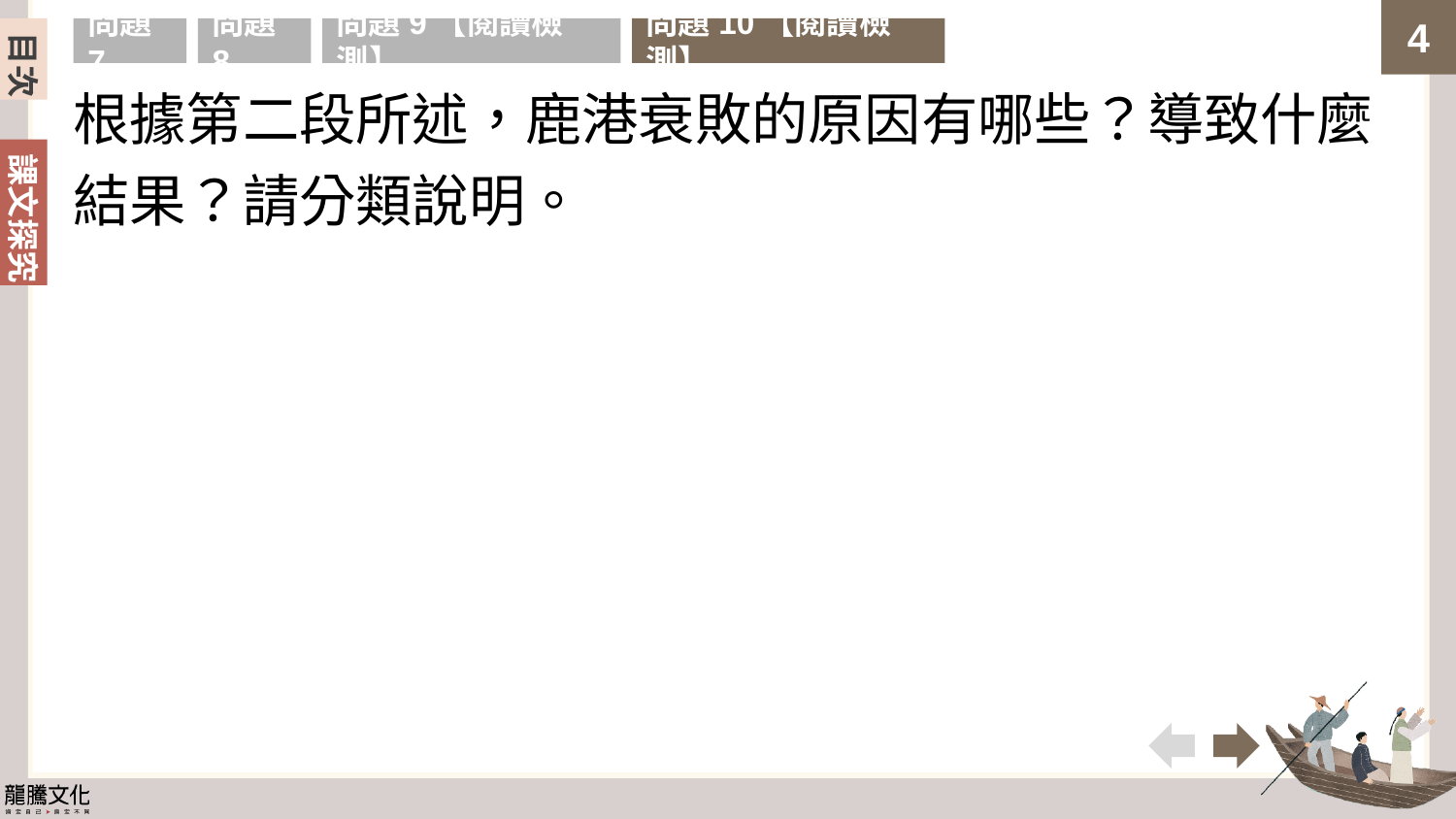

目次
問題7
問題8
問題9【閱讀檢測】
問題10【閱讀檢測】
根據第二段所述，鹿港衰敗的原因有哪些？導致什麼結果？請分類說明。